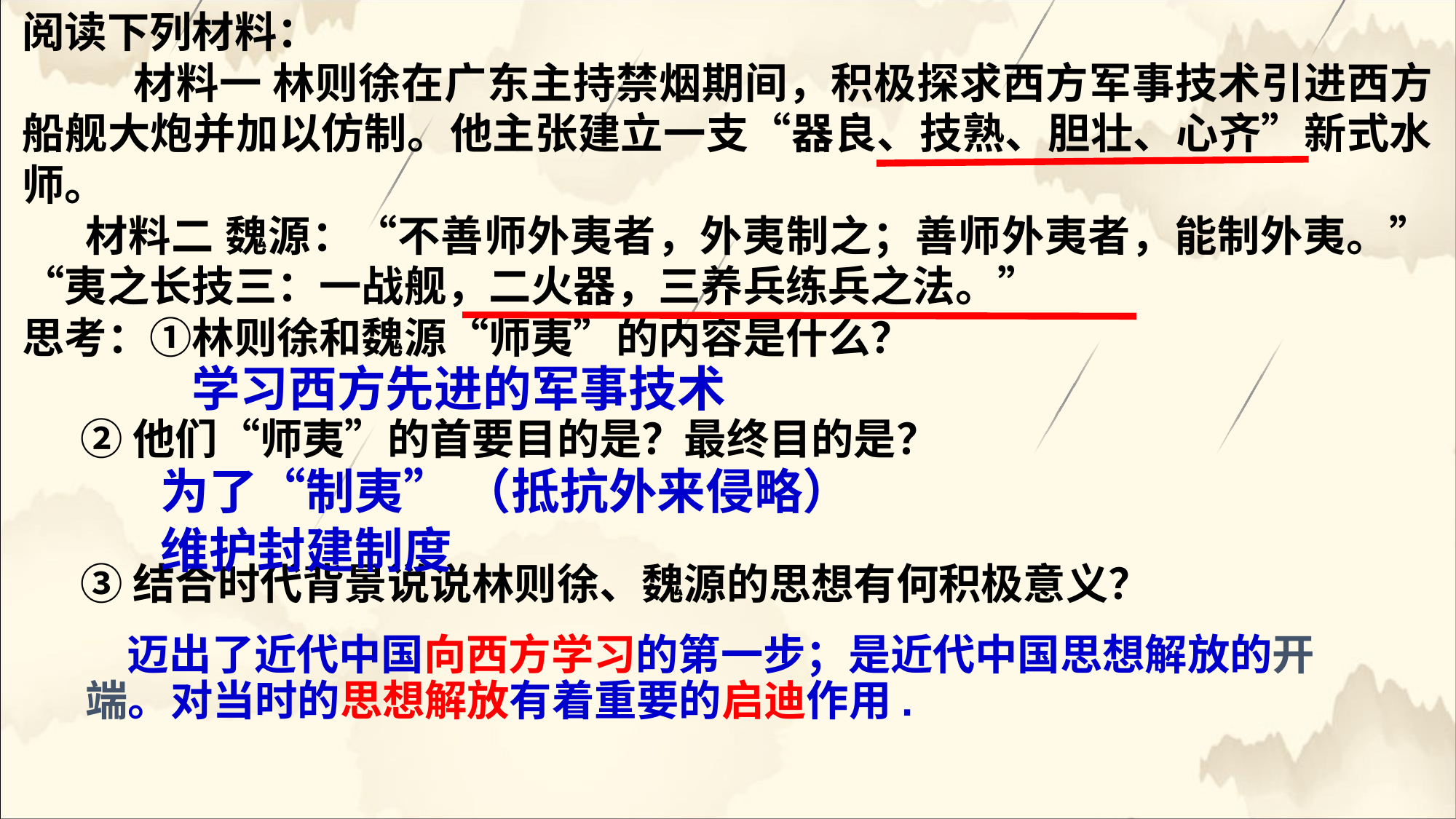

阅读下列材料：
 	材料一 林则徐在广东主持禁烟期间，积极探求西方军事技术引进西方船舰大炮并加以仿制。他主张建立一支“器良、技熟、胆壮、心齐”新式水师。
     材料二 魏源：“不善师外夷者，外夷制之；善师外夷者，能制外夷。”“夷之长技三：一战舰，二火器，三养兵练兵之法。”
思考：①林则徐和魏源“师夷”的内容是什么？

      ②他们“师夷”的首要目的是？最终目的是？

      ③结合时代背景说说林则徐、魏源的思想有何积极意义？

学习西方先进的军事技术

为了“制夷” （抵抗外来侵略）
维护封建制度
    迈出了近代中国向西方学习的第一步；是近代中国思想解放的开端。对当时的思想解放有着重要的启迪作用.